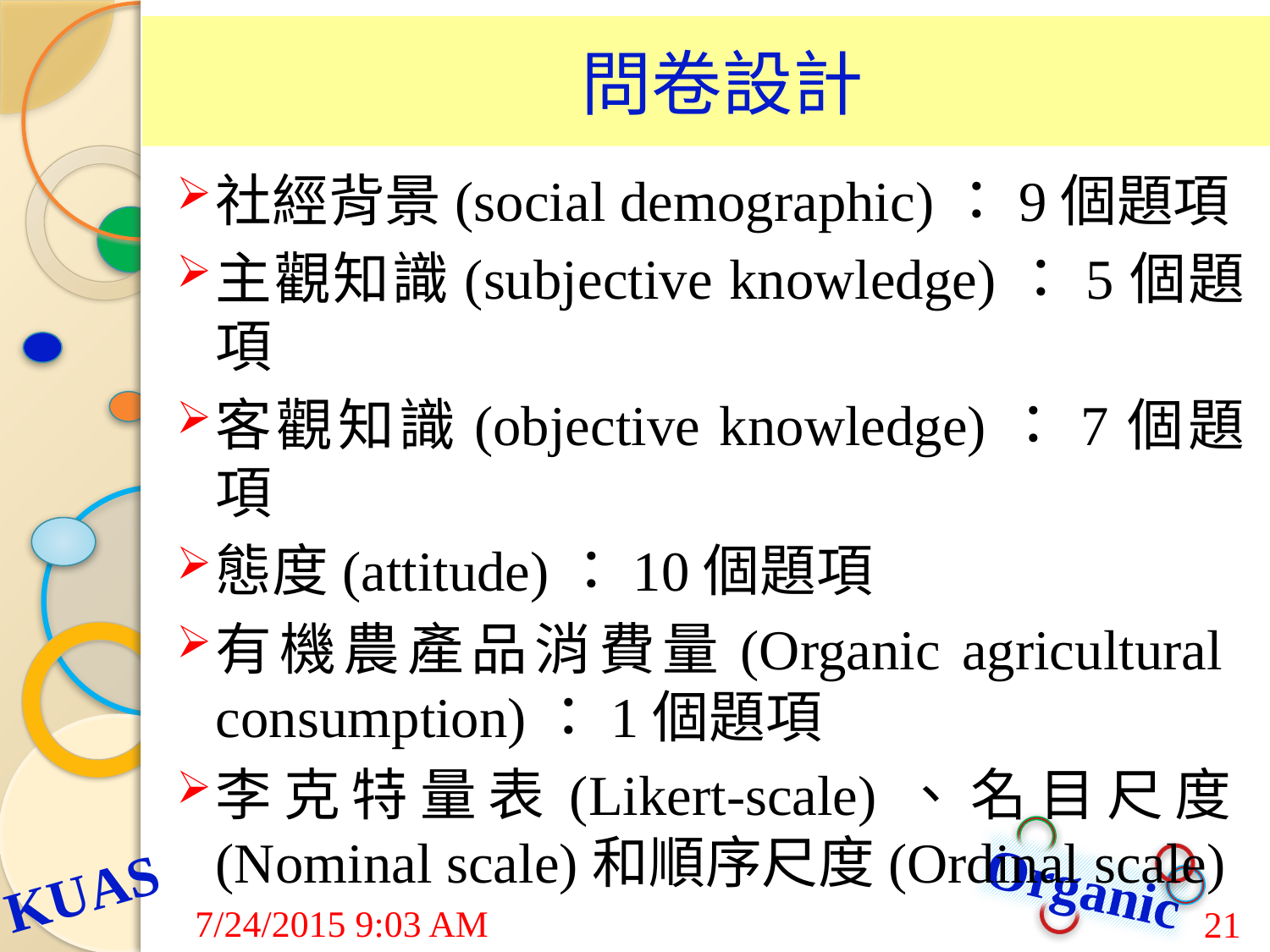

# 問卷設計
社經背景(social demographic)：9個題項
主觀知識(subjective knowledge)：5個題項
客觀知識(objective knowledge)：7個題項
態度(attitude)：10個題項
有機農產品消費量(Organic agricultural  consumption)：1個題項
李克特量表(Likert-scale)、名目尺度(Nominal scale)和順序尺度(Ordinal scale)

7/24/2015 9:03 AM
21